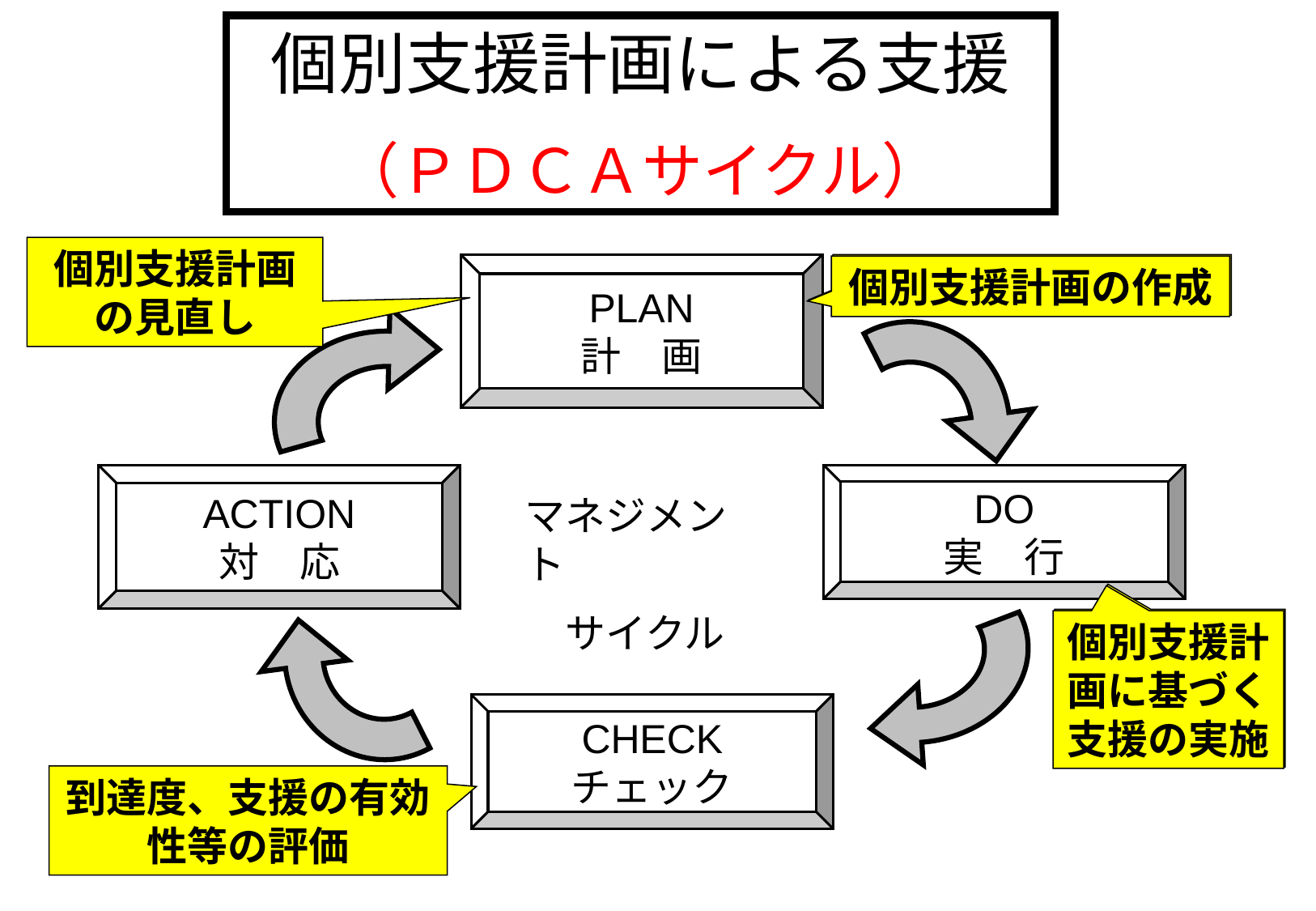

個別支援計画による支援
（ＰＤＣＡサイクル）
個別支援計画
の見直し
PLAN
計　画
個別支援計画の作成
個別支援計画の作成

ACTION
対　応
DO
　実　行
マネジメント
　サイクル

個別支援計画に基づく支援の実施
個別支援計画に基づく支援の実施
CHECK
チェック
到達度、支援の有効性等の評価